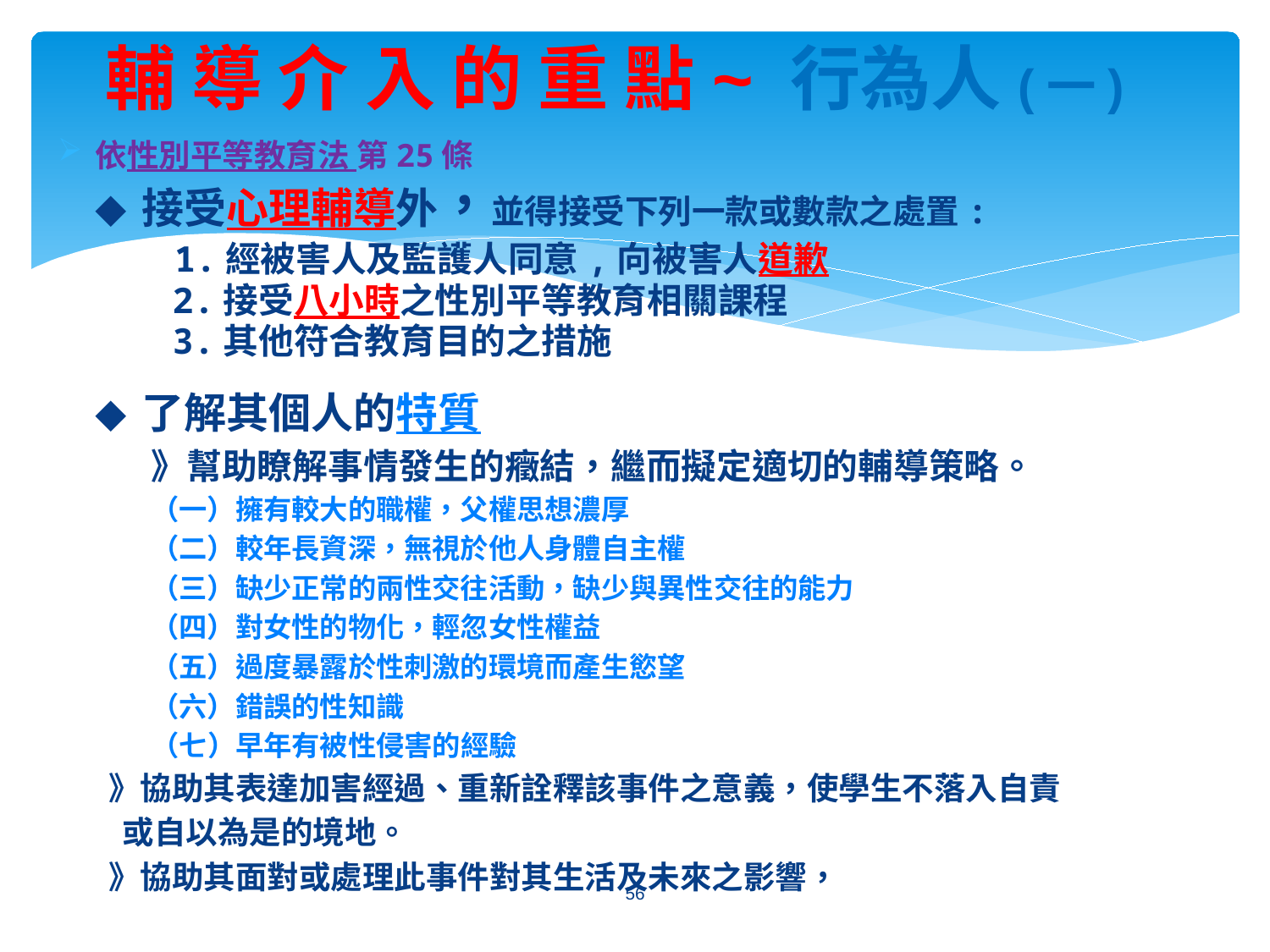

# 輔 導 介 入 的 重 點~ 行為人(一)
依性別平等教育法 第25條
◆ 接受心理輔導外，並得接受下列一款或數款之處置:
 1.經被害人及監護人同意,向被害人道歉
 2.接受八小時之性別平等教育相關課程
 3.其他符合教育目的之措施

◆ 了解其個人的特質
》幫助瞭解事情發生的癥結，繼而擬定適切的輔導策略。
（一）擁有較大的職權，父權思想濃厚
（二）較年長資深，無視於他人身體自主權
（三）缺少正常的兩性交往活動，缺少與異性交往的能力
（四）對女性的物化，輕忽女性權益
（五）過度暴露於性刺激的環境而產生慾望
（六）錯誤的性知識
（七）早年有被性侵害的經驗
      》協助其表達加害經過、重新詮釋該事件之意義，使學生不落入自責
        或自以為是的境地。
      》協助其面對或處理此事件對其生活及未來之影響，

56